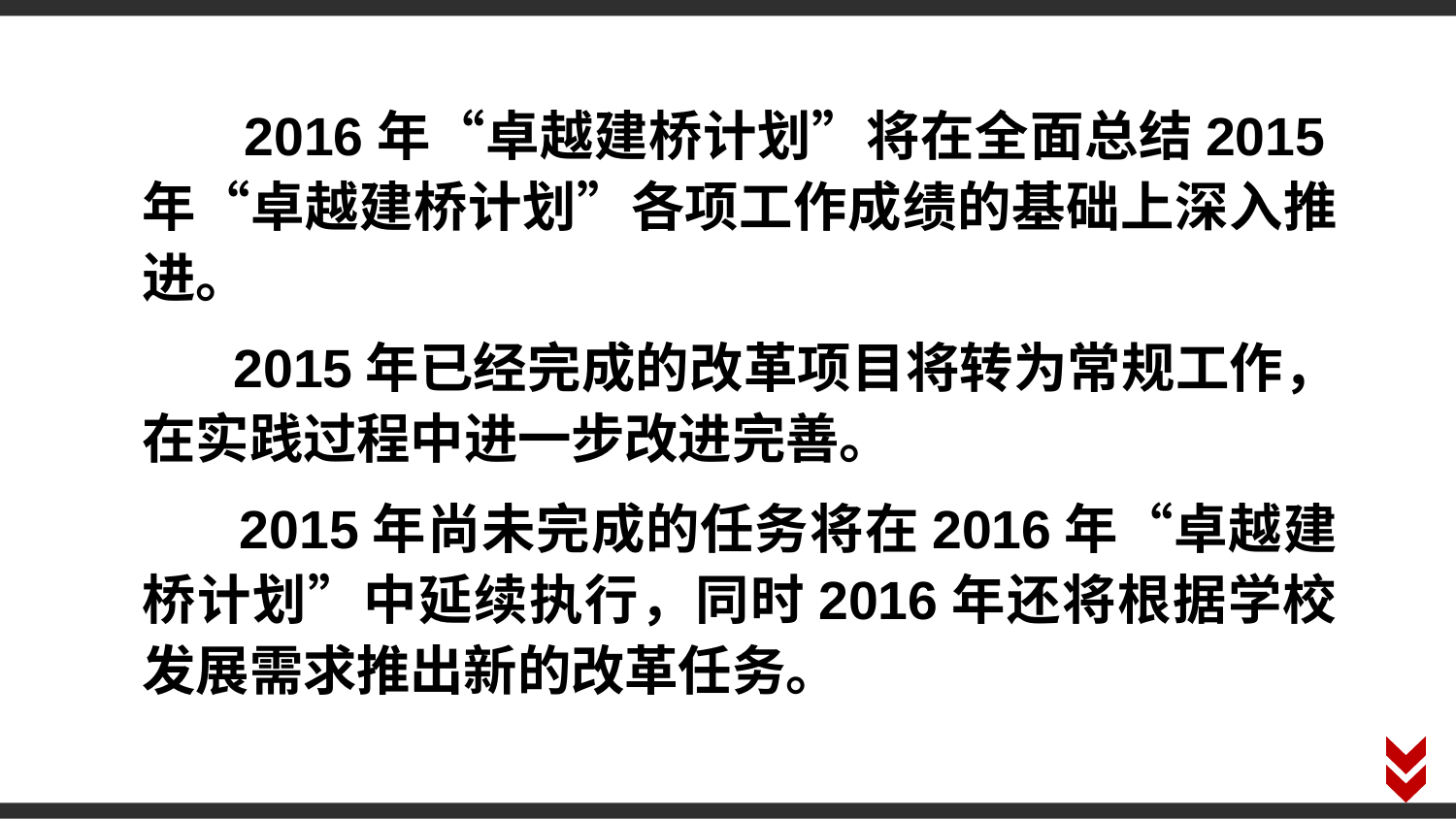

2016年“卓越建桥计划”将在全面总结2015年“卓越建桥计划”各项工作成绩的基础上深入推进。
        2015年已经完成的改革项目将转为常规工作，在实践过程中进一步改进完善。
        2015年尚未完成的任务将在2016年“卓越建桥计划”中延续执行，同时2016年还将根据学校发展需求推出新的改革任务。